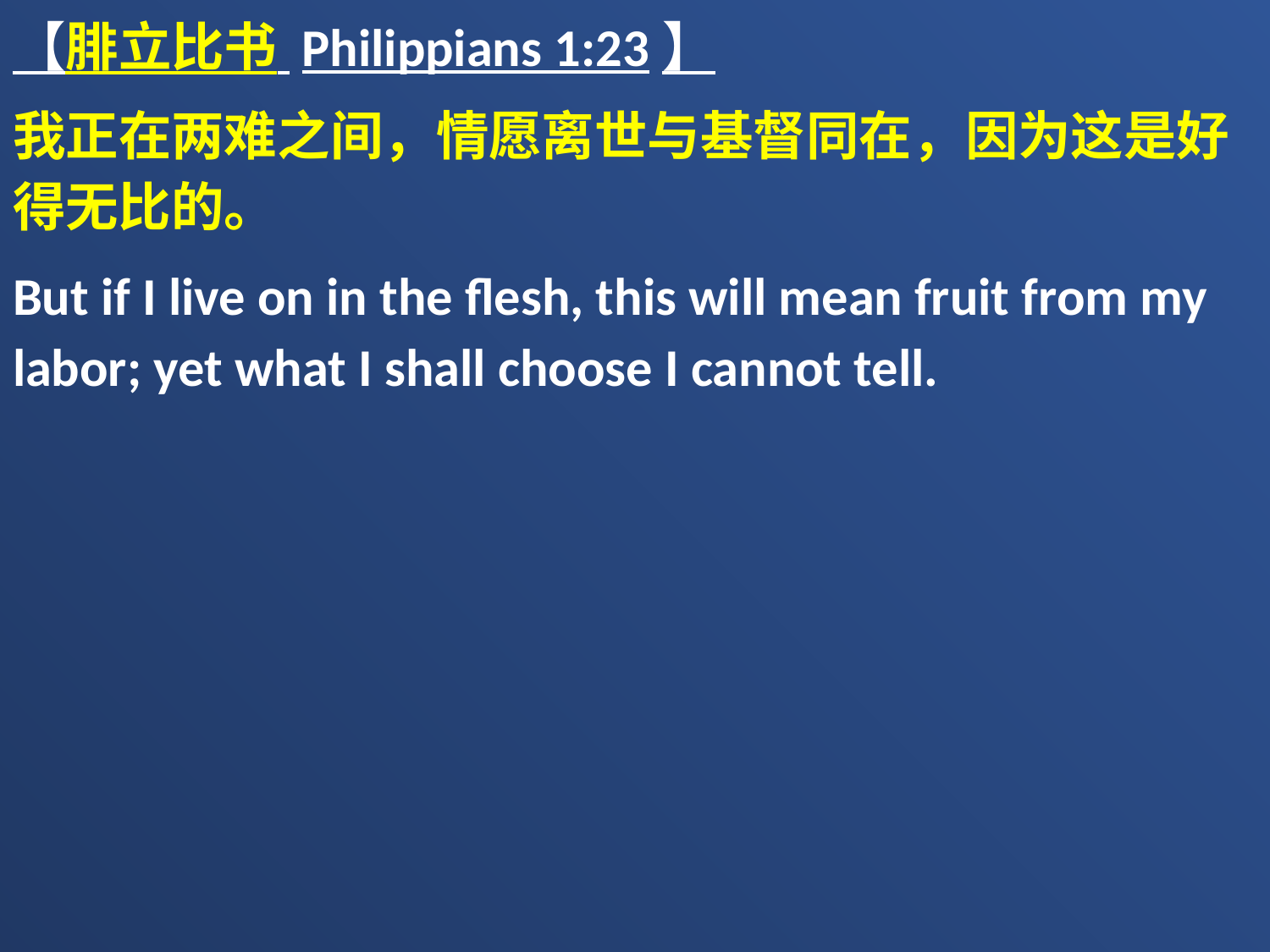

【腓立比书 Philippians 1:23】
我正在两难之间，情愿离世与基督同在，因为这是好得无比的。
But if I live on in the flesh, this will mean fruit from my labor; yet what I shall choose I cannot tell.